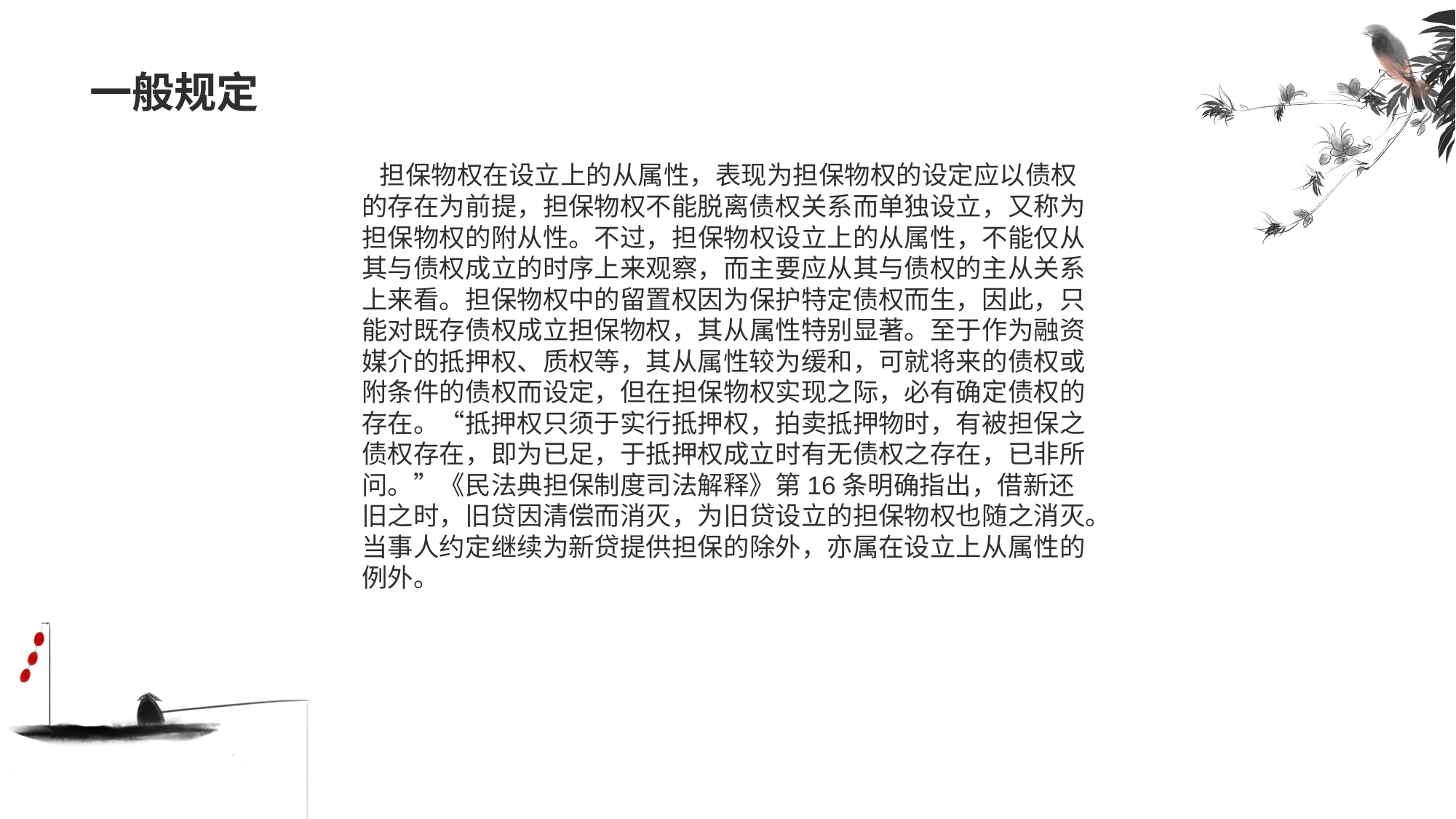

# 一般规定

  担保物权在设立上的从属性，表现为担保物权的设定应以债权的存在为前提，担保物权不能脱离债权关系而单独设立，又称为担保物权的附从性。不过，担保物权设立上的从属性，不能仅从其与债权成立的时序上来观察，而主要应从其与债权的主从关系上来看。担保物权中的留置权因为保护特定债权而生，因此，只能对既存债权成立担保物权，其从属性特别显著。至于作为融资媒介的抵押权、质权等，其从属性较为缓和，可就将来的债权或附条件的债权而设定，但在担保物权实现之际，必有确定债权的存在。“抵押权只须于实行抵押权，拍卖抵押物时，有被担保之债权存在，即为已足，于抵押权成立时有无债权之存在，已非所问。”《民法典担保制度司法解释》第16条明确指出，借新还旧之时，旧贷因清偿而消灭，为旧贷设立的担保物权也随之消灭。当事人约定继续为新贷提供担保的除外，亦属在设立上从属性的例外。
49